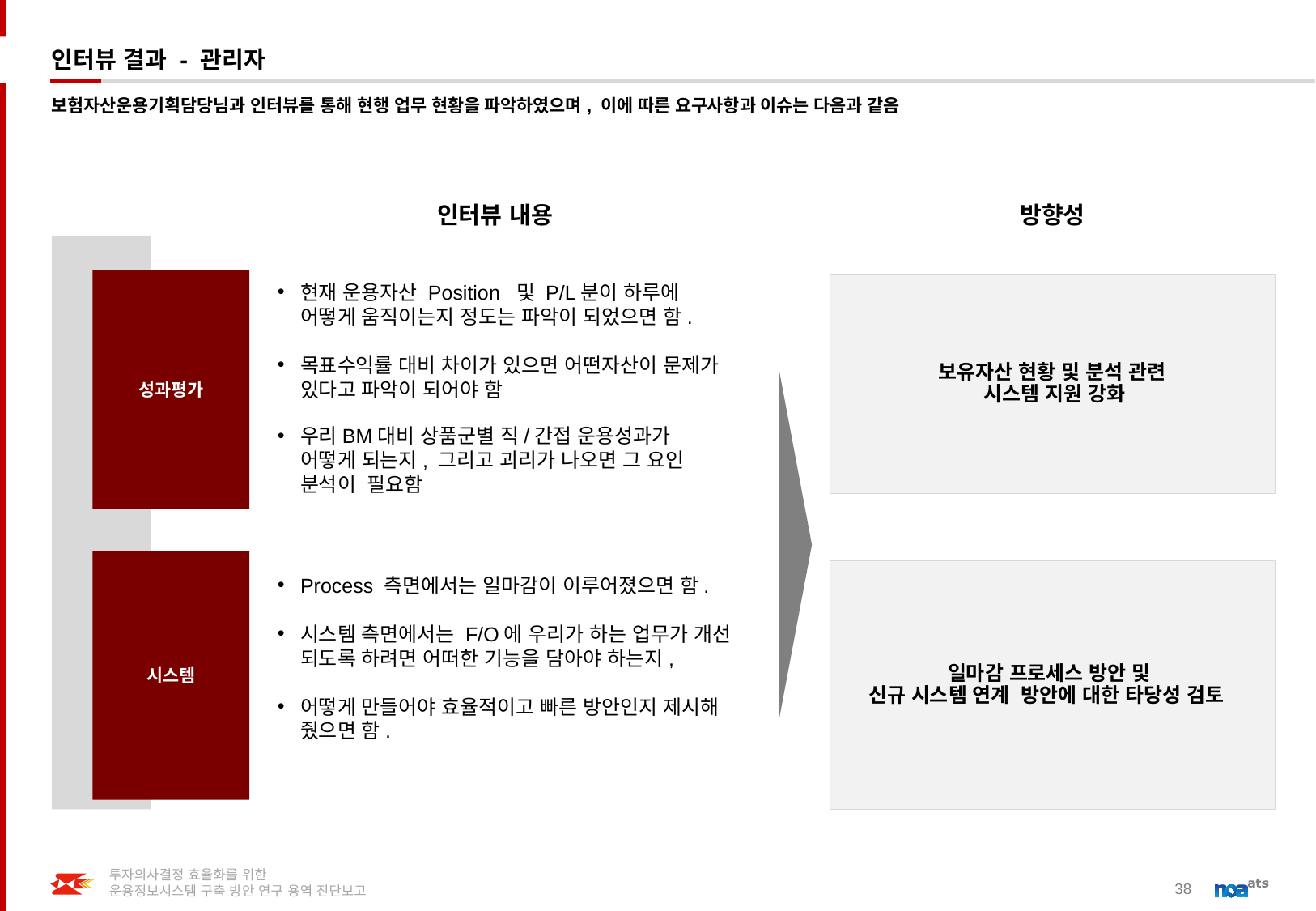

# 인터뷰 결과 - 관리자
보험자산운용기획담당님과 인터뷰를 통해 현행 업무 현황을 파악하였으며, 이에 따른 요구사항과 이슈는 다음과 같음
인터뷰 내용
방향성

성과평가
현재 운용자산 Position  및 P/L분이 하루에 어떻게 움직이는지 정도는 파악이 되었으면 함.

목표수익률 대비 차이가 있으면 어떤자산이 문제가 있다고 파악이 되어야 함
보유자산 현황 및 분석 관련
 시스템 지원 강화
우리BM대비 상품군별 직/간접 운용성과가 어떻게 되는지, 그리고 괴리가 나오면 그 요인 분석이  필요함

시스템
일마감 프로세스 방안 및
신규 시스템 연계  방안에 대한 타당성 검토
Process 측면에서는 일마감이 이루어졌으면 함.

시스템 측면에서는 F/O에 우리가 하는 업무가 개선 되도록 하려면 어떠한 기능을 담아야 하는지,

어떻게 만들어야 효율적이고 빠른 방안인지 제시해 줬으면 함.